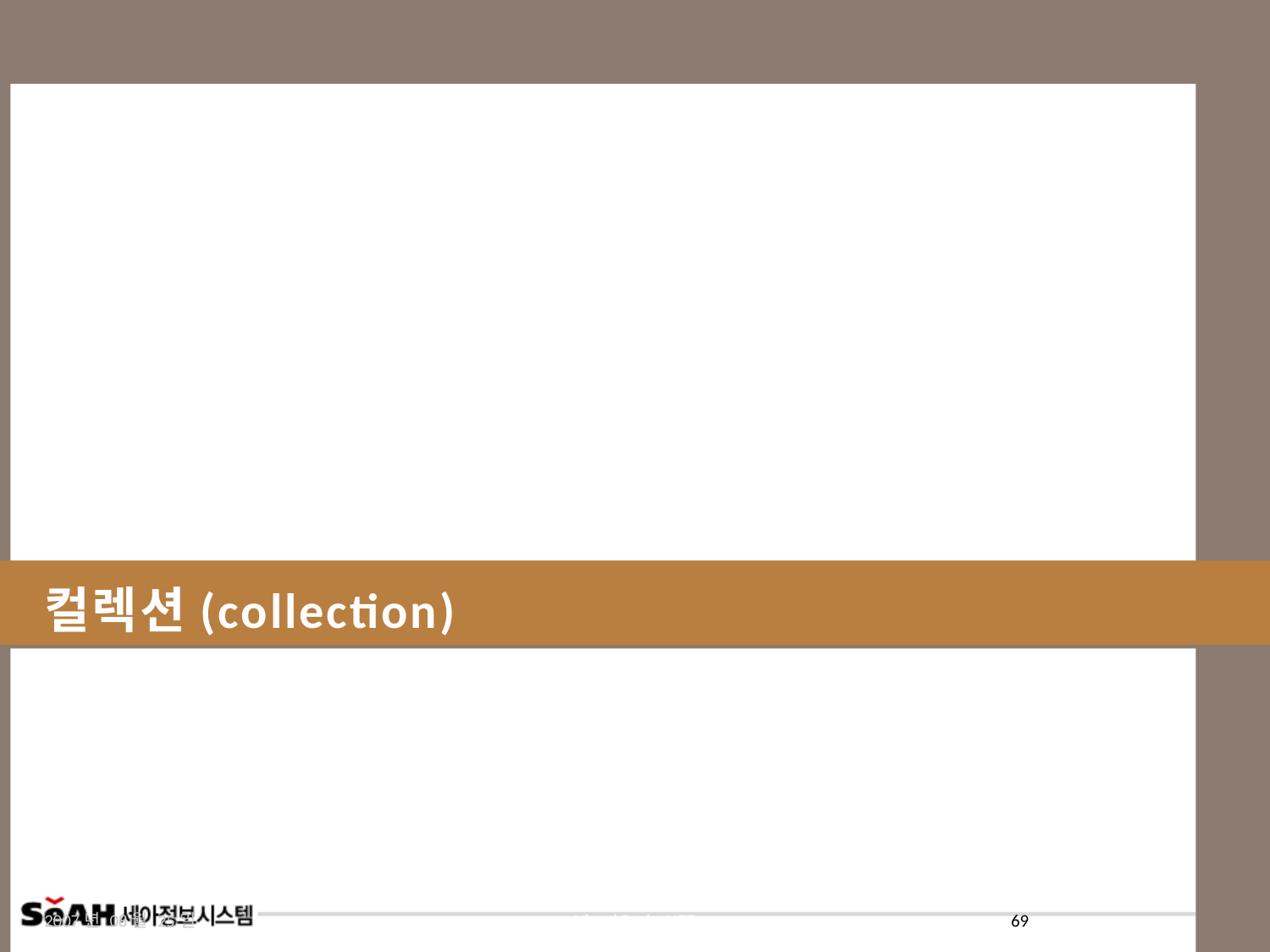

# 컬렉션(collection)
2007년 08월 25일
Visual Basic .NET
69